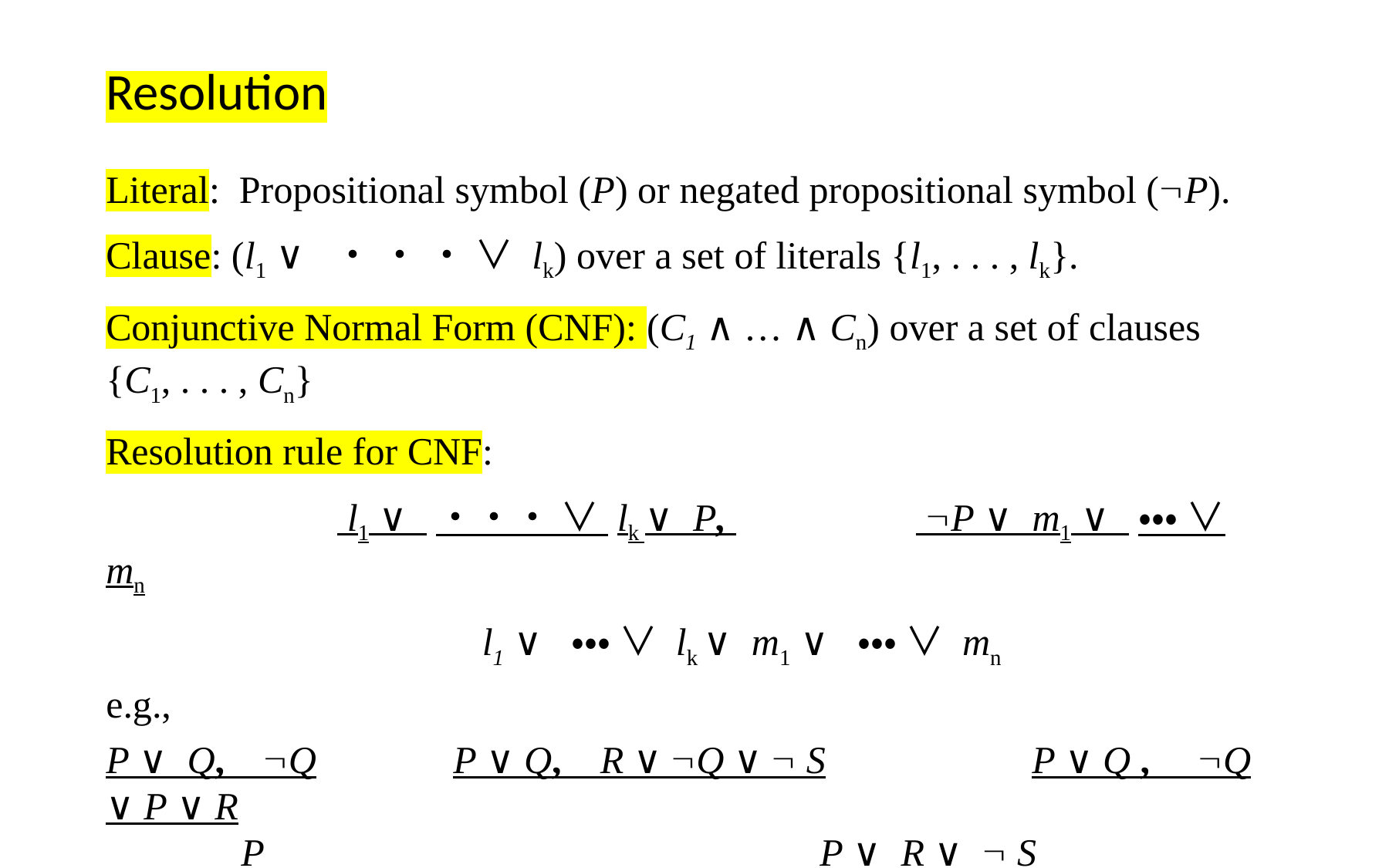

Resolution
Literal:  Propositional symbol (P) or negated propositional symbol (¬P).
Clause: (l1 ∨ ・ ・ ・ ∨ lk) over a set of literals {l1, . . . , lk}.
Conjunctive Normal Form (CNF): (C1 ∧ … ∧ Cn) over a set of clauses {C1, . . . , Cn}
Resolution rule for CNF:
		 l1 ∨ ・・・ ∨ lk ∨ P, 		 ¬P ∨ m1 ∨ ・・・ ∨ mn
			   l1 ∨ ・・・ ∨ lk ∨ m1 ∨ ・・・ ∨ mn
e.g.,
P ∨ Q,    ¬Q		P ∨ Q,    R ∨ ¬Q ∨ ¬ S		P ∨ Q ,     ¬Q ∨ P ∨ R
	  P					  P ∨ R ∨ ¬ S					   P ∨ R

The resolution is sound and complete for CNF KBs